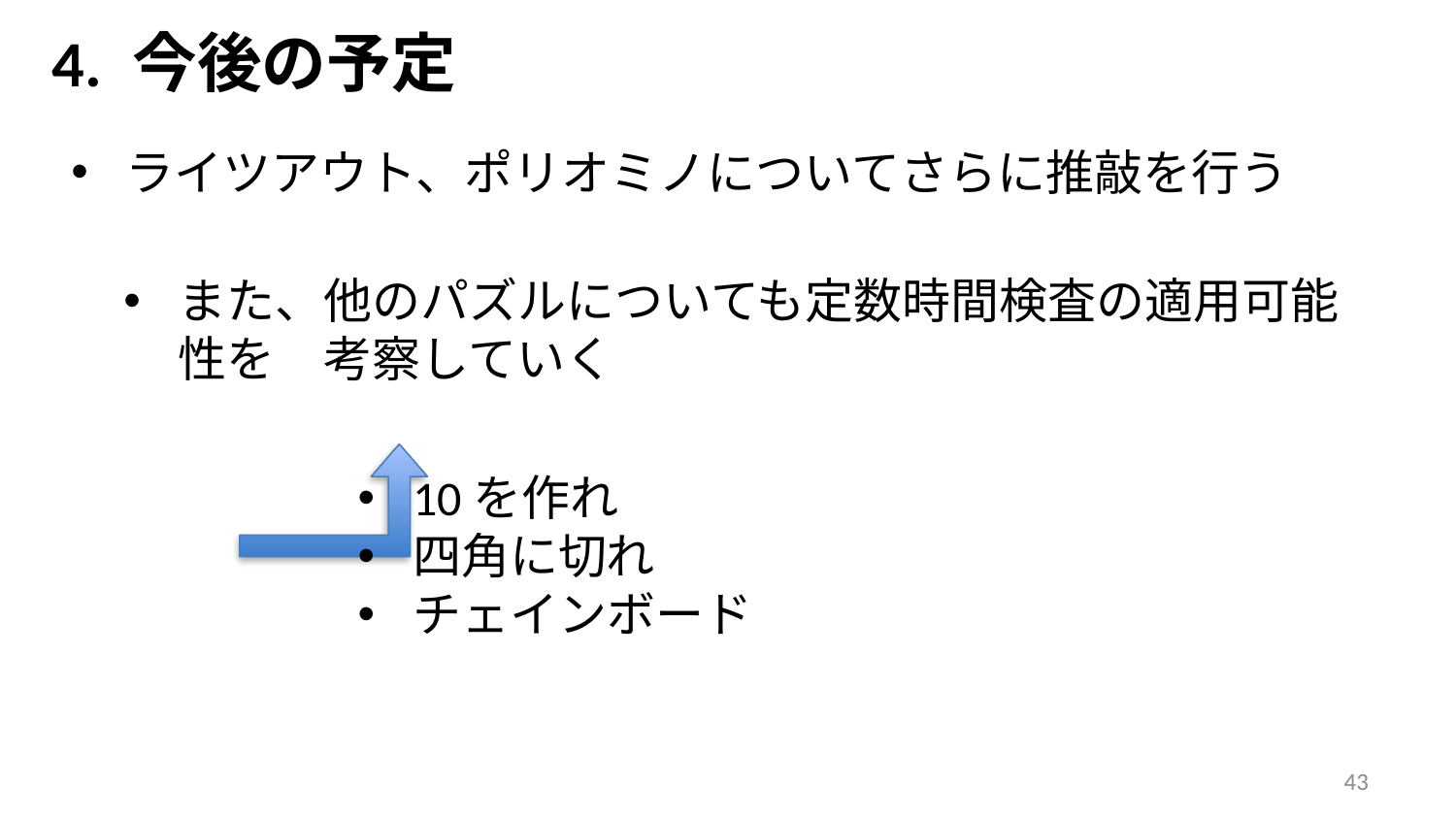

4. 今後の予定
ライツアウト、ポリオミノについてさらに推敲を行う
また、他のパズルについても定数時間検査の適用可能性を　考察していく

10を作れ
四角に切れ
チェインボード

43